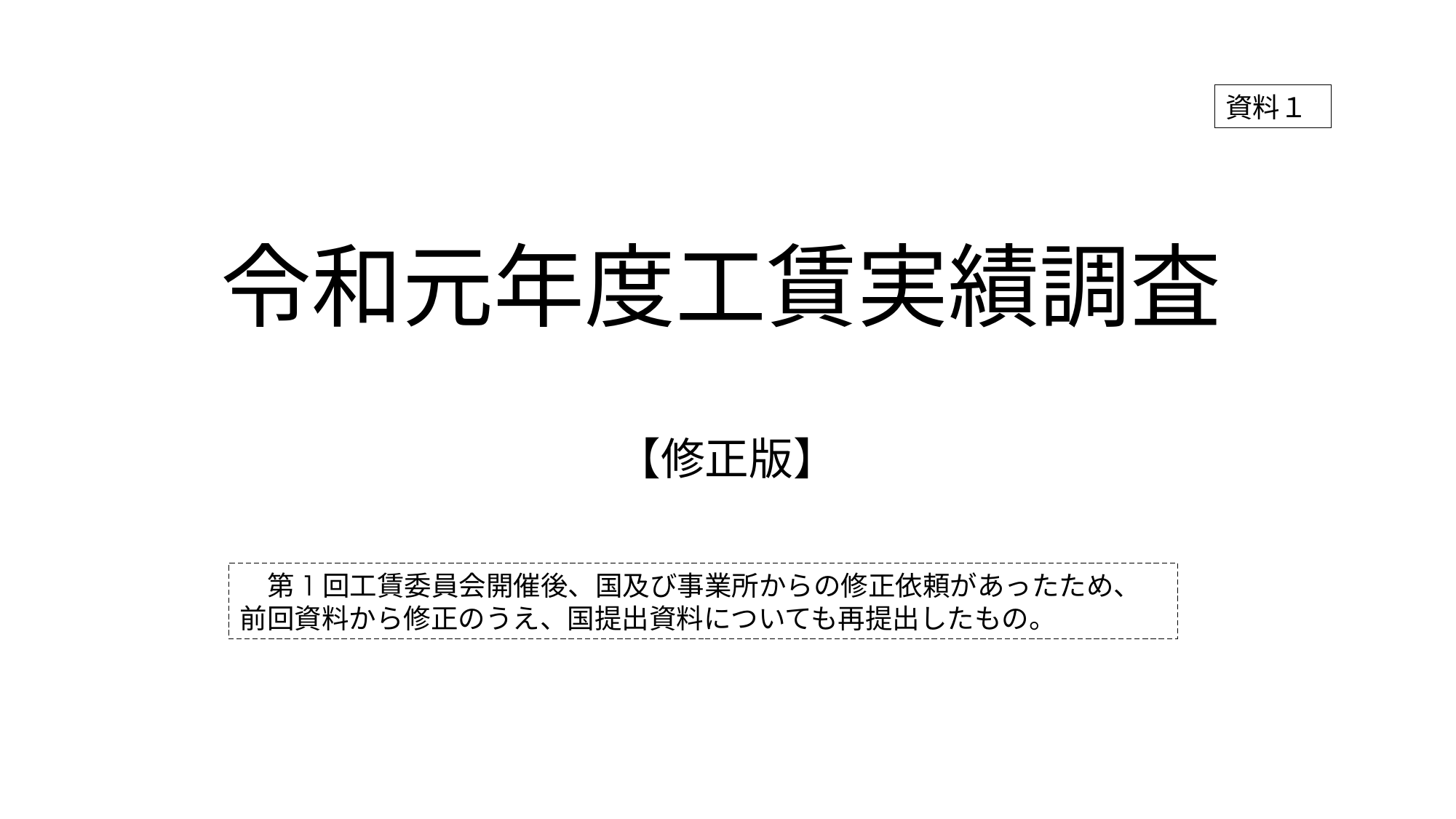

資料１
# 令和元年度工賃実績調査
【修正版】
　第1回工賃委員会開催後、国及び事業所からの修正依頼があったため、前回資料から修正のうえ、国提出資料についても再提出したもの。